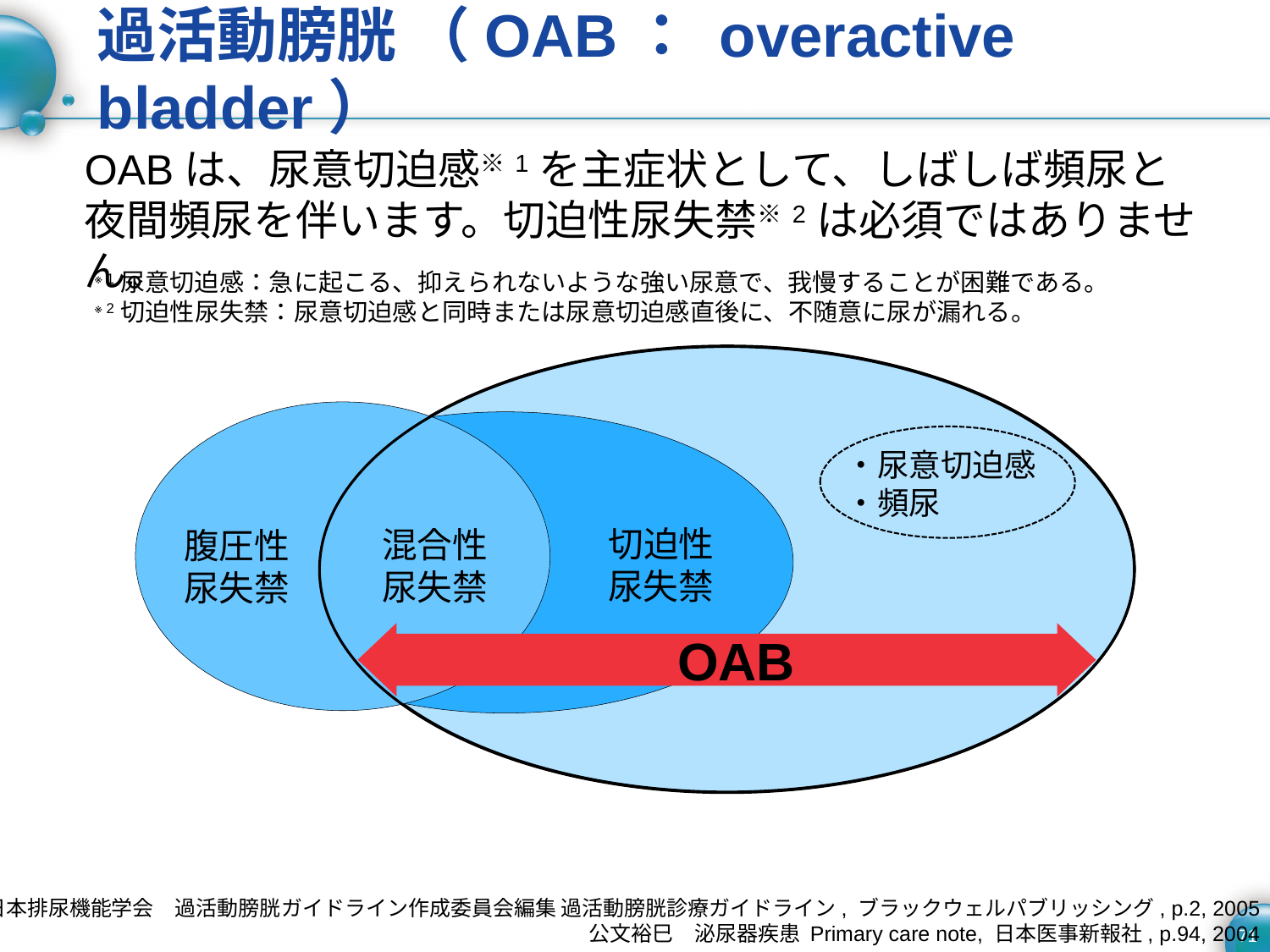

# 過活動膀胱 （OAB： overactive bladder）
OABは、尿意切迫感※1を主症状として、しばしば頻尿と夜間頻尿を伴います。切迫性尿失禁※2は必須ではありません。
※1尿意切迫感：急に起こる、抑えられないような強い尿意で、我慢することが困難である。
※2切迫性尿失禁：尿意切迫感と同時または尿意切迫感直後に、不随意に尿が漏れる。

・尿意切迫感
・頻尿
切迫性
尿失禁
混合性
尿失禁
腹圧性
尿失禁
OAB

日本排尿機能学会　過活動膀胱ガイドライン作成委員会編集 過活動膀胱診療ガイドライン, ブラックウェルパブリッシング, p.2, 2005
公文裕巳　泌尿器疾患 Primary care note, 日本医事新報社, p.94, 2004
71